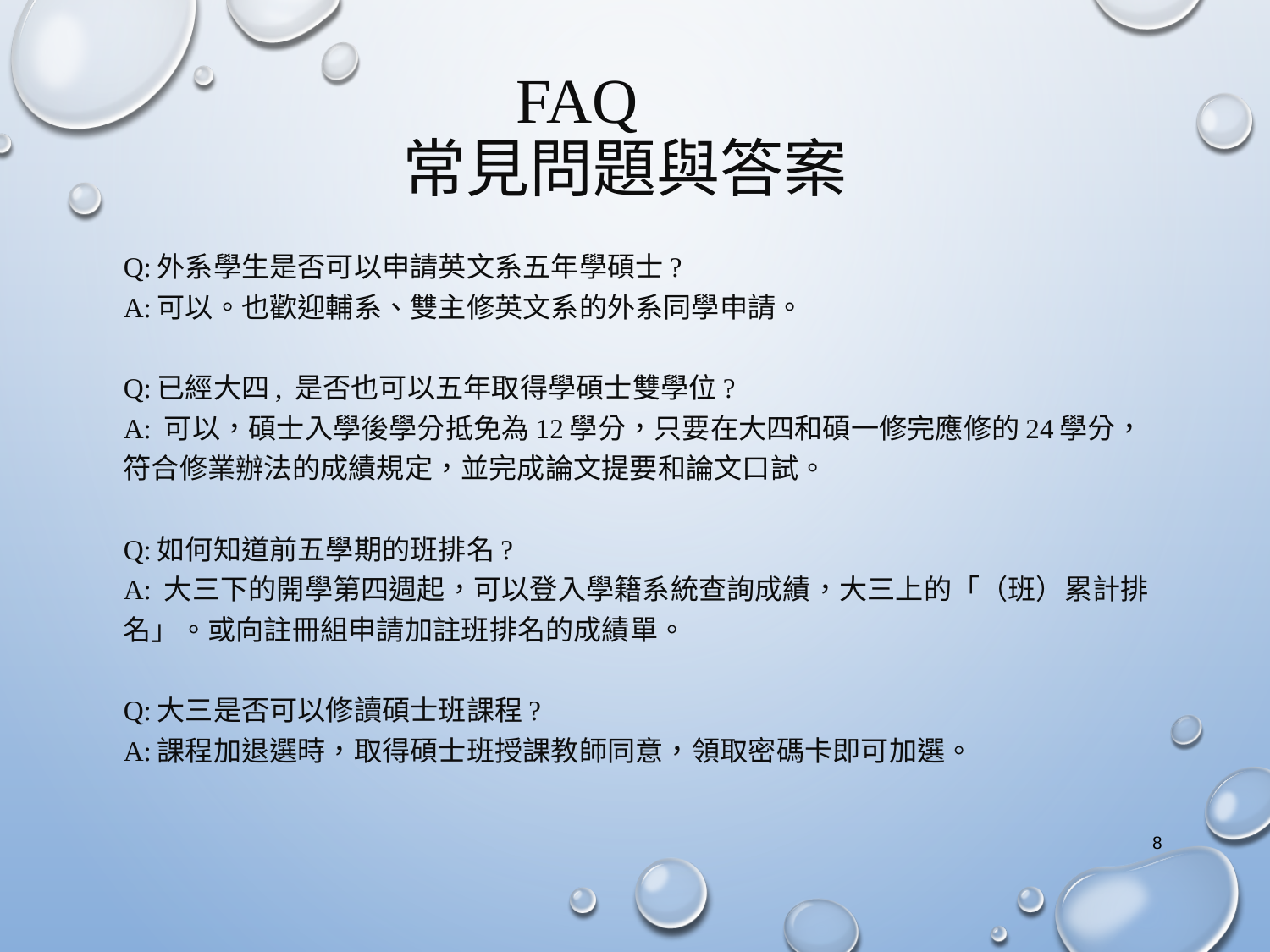

# FAQ 　 常見問題與答案
Q:外系學生是否可以申請英文系五年學碩士?
A:可以。也歡迎輔系、雙主修英文系的外系同學申請。

Q:已經大四, 是否也可以五年取得學碩士雙學位?
A: 可以，碩士入學後學分抵免為12學分，只要在大四和碩一修完應修的24學分，符合修業辦法的成績規定，並完成論文提要和論文口試。

Q:如何知道前五學期的班排名?
A: 大三下的開學第四週起，可以登入學籍系統查詢成績，大三上的「（班）累計排名」。或向註冊組申請加註班排名的成績單。

Q:大三是否可以修讀碩士班課程?
A:課程加退選時，取得碩士班授課教師同意，領取密碼卡即可加選。

8